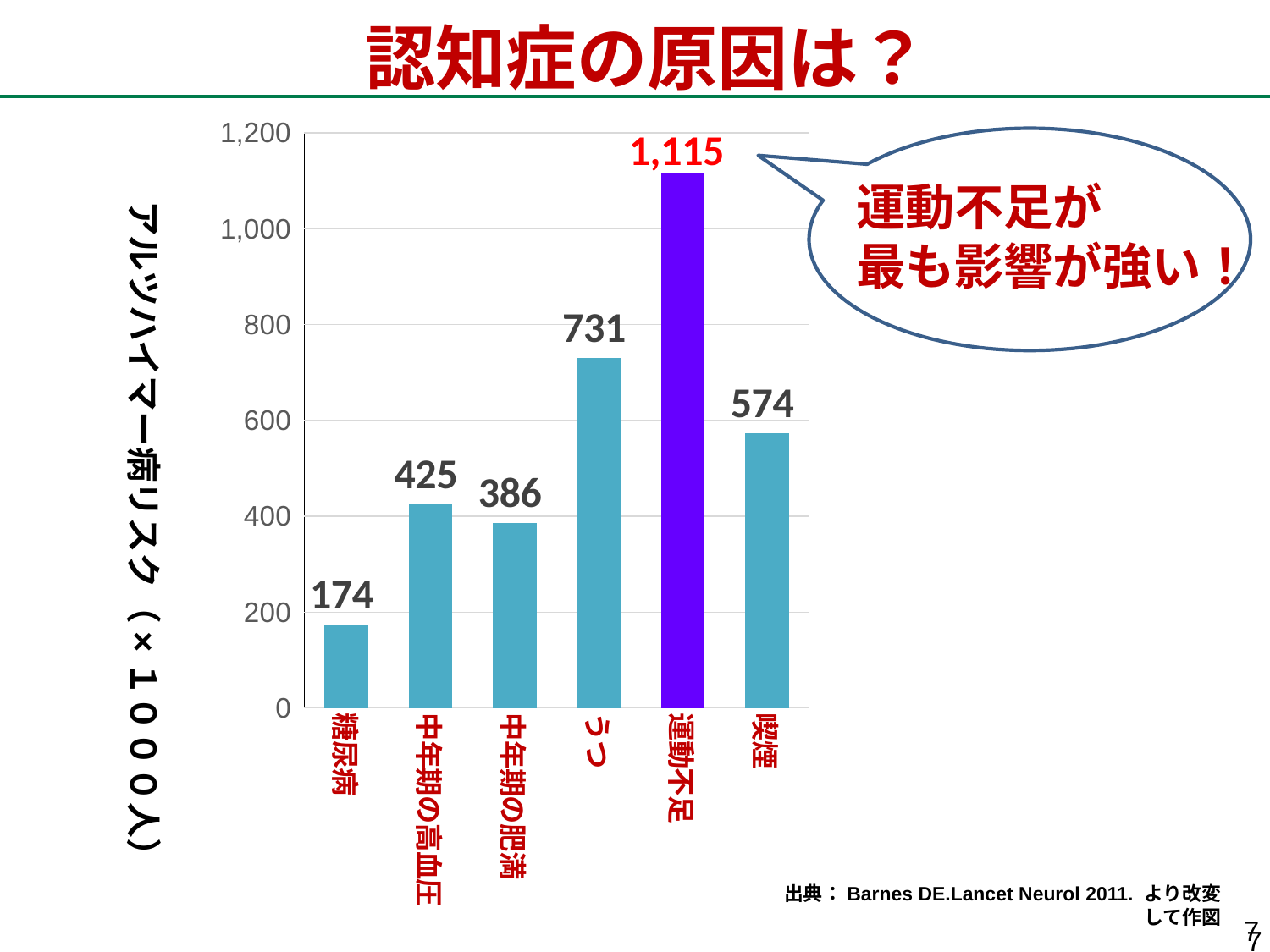

認知症の原因は？

### Chart

| Category | 列3 |
|---|---|
| 糖尿病 | 174.0 |
| 中年期の高血圧 | 425.0 |
| 中年期の肥満 | 386.0 |
| うつ | 731.0 |
| 運動不足 | 1115.0 |
| 喫煙 | 574.0 |
運動不足が
最も影響が強い！
アルツハイマー病リスク（×１０００人）
出典：Barnes DE.Lancet Neurol 2011. より改変して作図
7